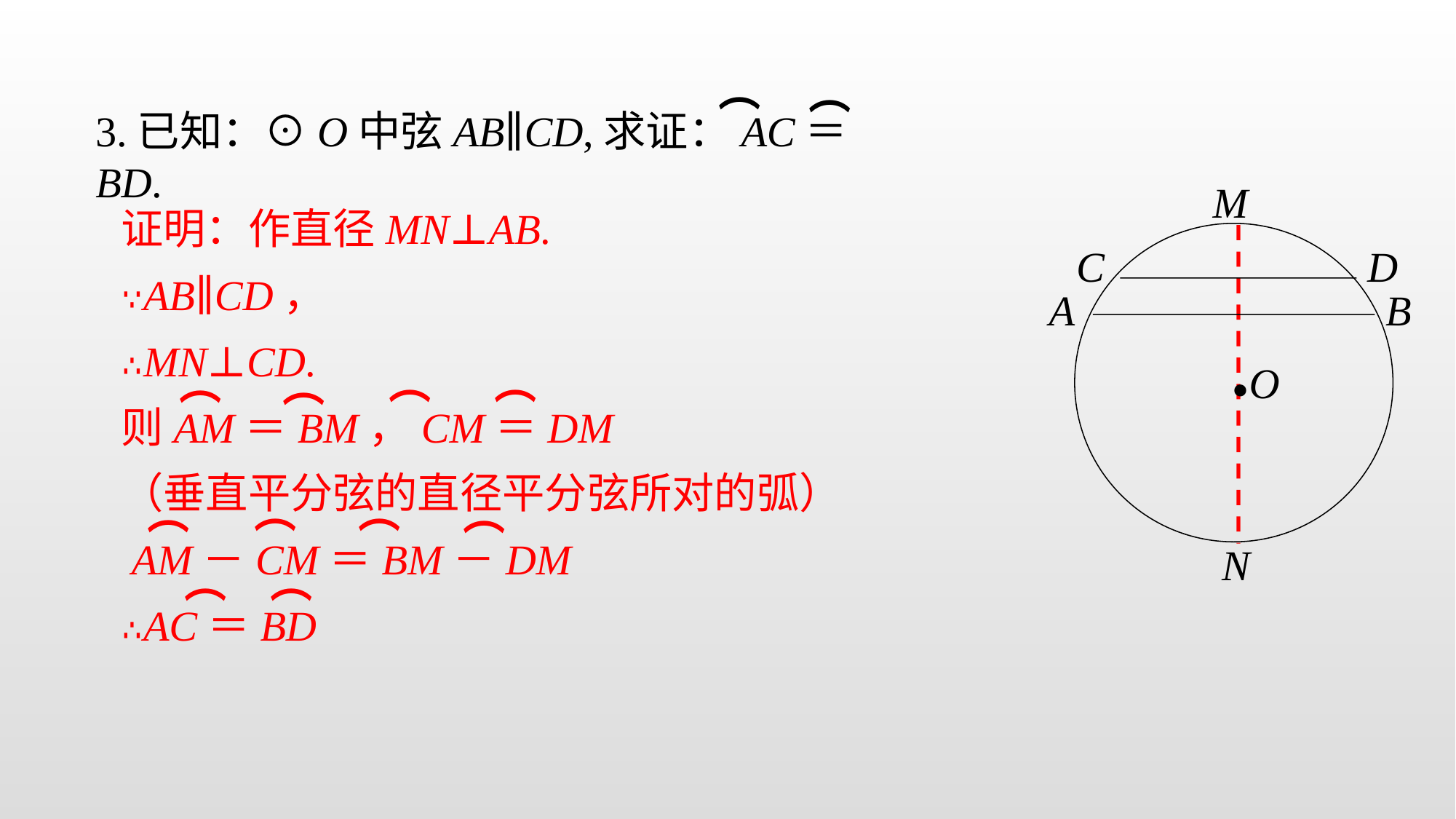

⌒
⌒
3.已知：⊙O中弦AB∥CD,求证：AC＝BD.
M

C
D
A

B

O
N
.
证明：作直径MN⊥AB.
∵AB∥CD，
∴MN⊥CD.
则AM＝BM，CM＝DM
（垂直平分弦的直径平分弦所对的弧）
 AM－CM＝BM－DM
∴AC＝BD
⌒
⌒
⌒
⌒
⌒
⌒
⌒
⌒
⌒
⌒